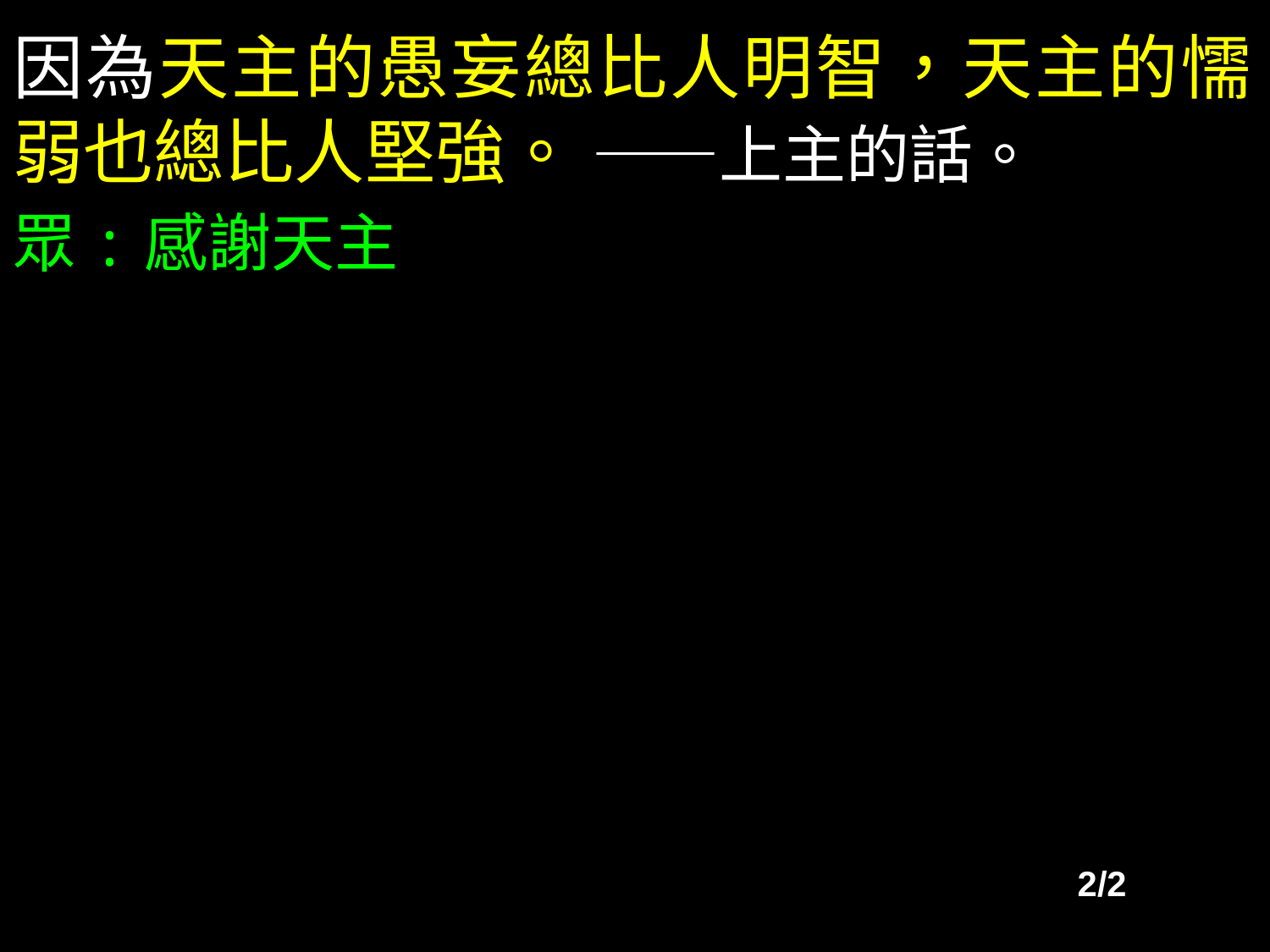

因為天主的愚妄總比人明智，天主的懦弱也總比人堅強。 ——上主的話。
眾:感謝天主

2/2